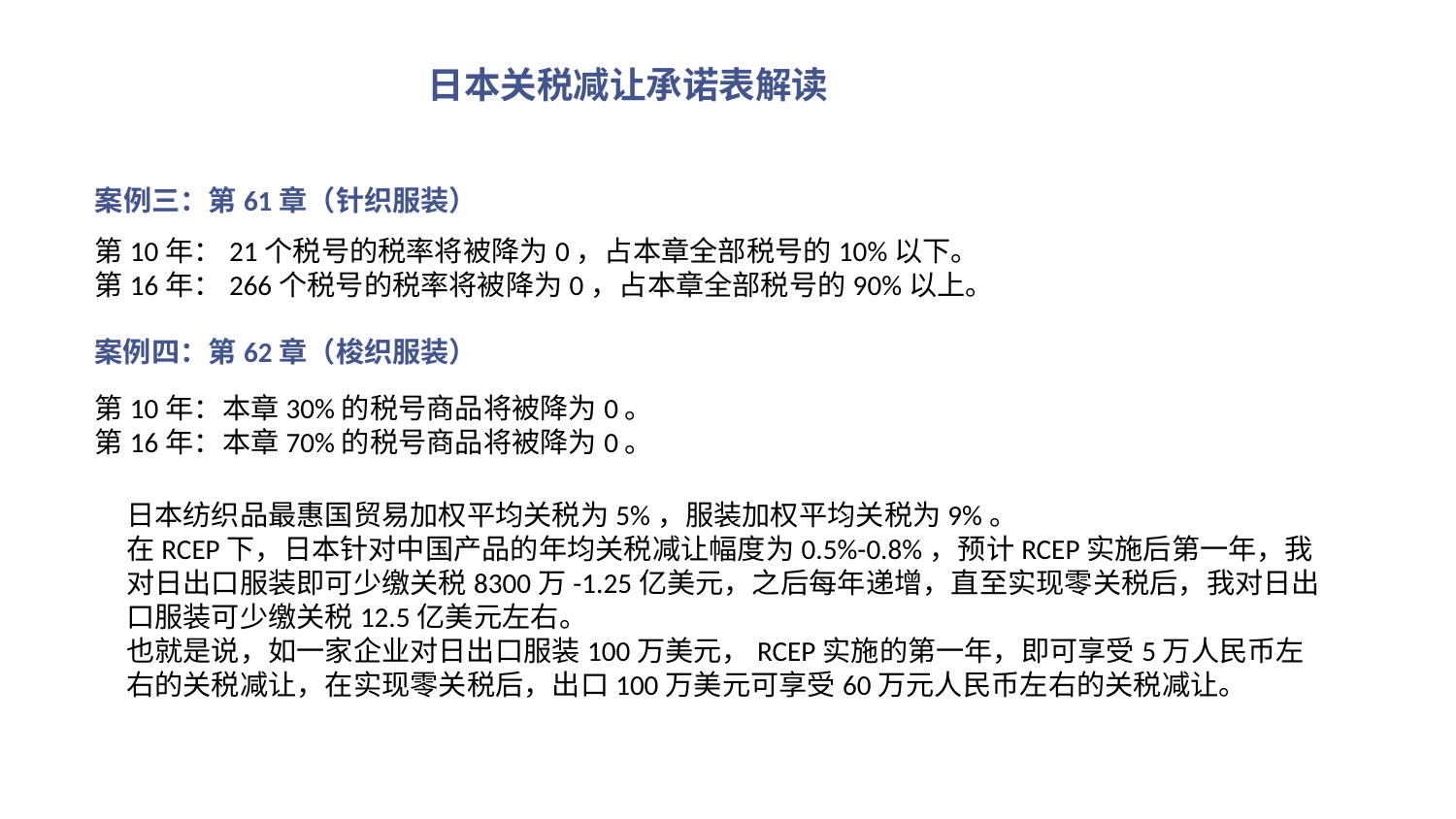

日本关税减让承诺表解读

案例三：第61章（针织服装）
第10年：21个税号的税率将被降为0，占本章全部税号的10%以下。
第16年：266个税号的税率将被降为0，占本章全部税号的90%以上。
案例四：第62章（梭织服装）
第10年：本章30%的税号商品将被降为0。
第16年：本章70%的税号商品将被降为0。
日本纺织品最惠国贸易加权平均关税为5%，服装加权平均关税为9%。
在RCEP下，日本针对中国产品的年均关税减让幅度为0.5%-0.8%，预计RCEP实施后第一年，我对日出口服装即可少缴关税8300万-1.25亿美元，之后每年递增，直至实现零关税后，我对日出口服装可少缴关税12.5亿美元左右。
也就是说，如一家企业对日出口服装100万美元，RCEP实施的第一年，即可享受5万人民币左右的关税减让，在实现零关税后，出口100万美元可享受60万元人民币左右的关税减让。